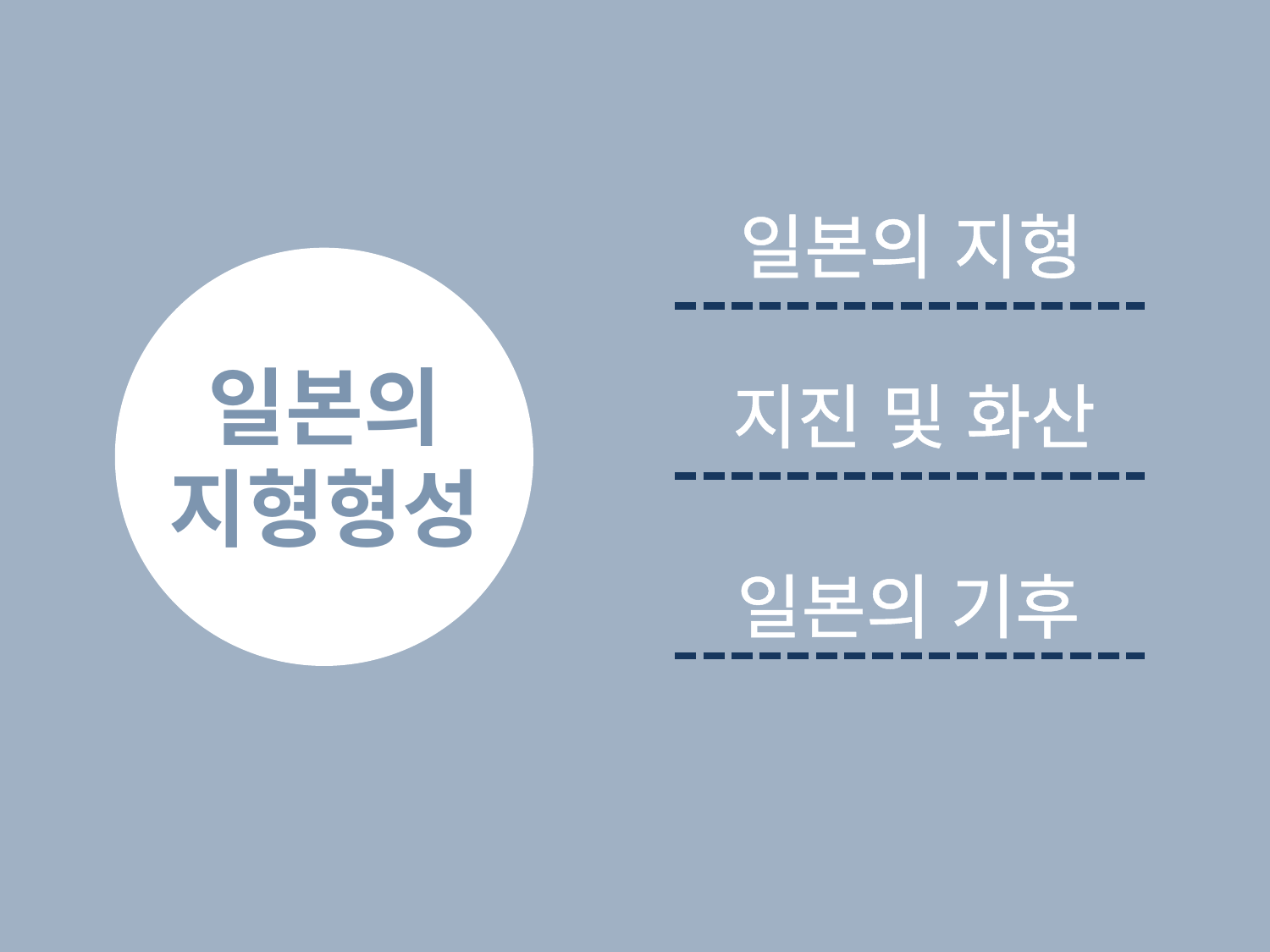

일본의 지형

일본의
지형형성

지진 및 화산
일본의 기후